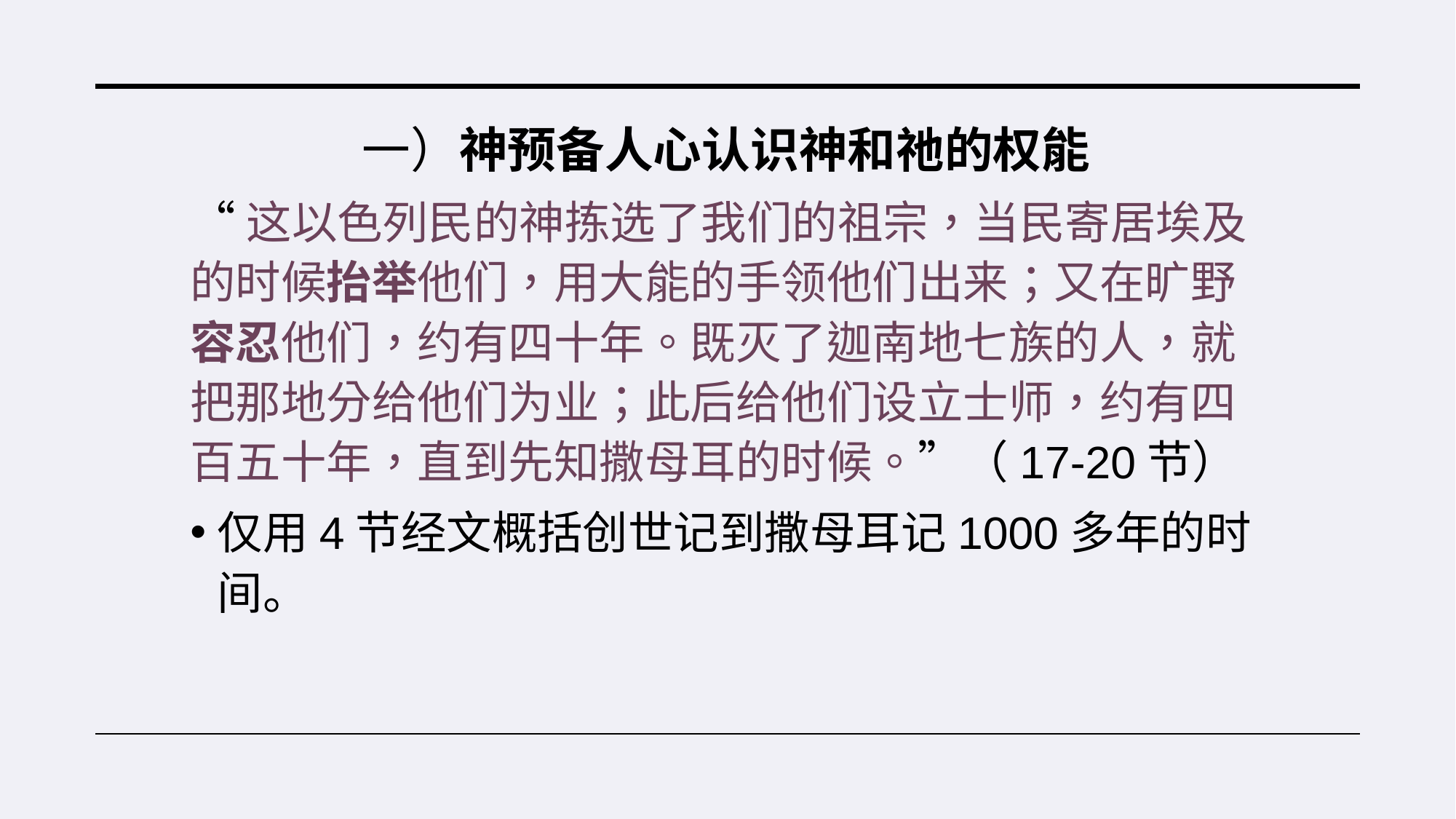

一）神预备人心认识神和祂的权能
“这以色列民的神拣选了我们的祖宗，当民寄居埃及的时候抬举他们，用大能的手领他们出来；又在旷野容忍他们，约有四十年。既灭了迦南地七族的人，就把那地分给他们为业；此后给他们设立士师，约有四百五十年，直到先知撒母耳的时候。”（17-20节）
仅用4节经文概括创世记到撒母耳记1000多年的时间。